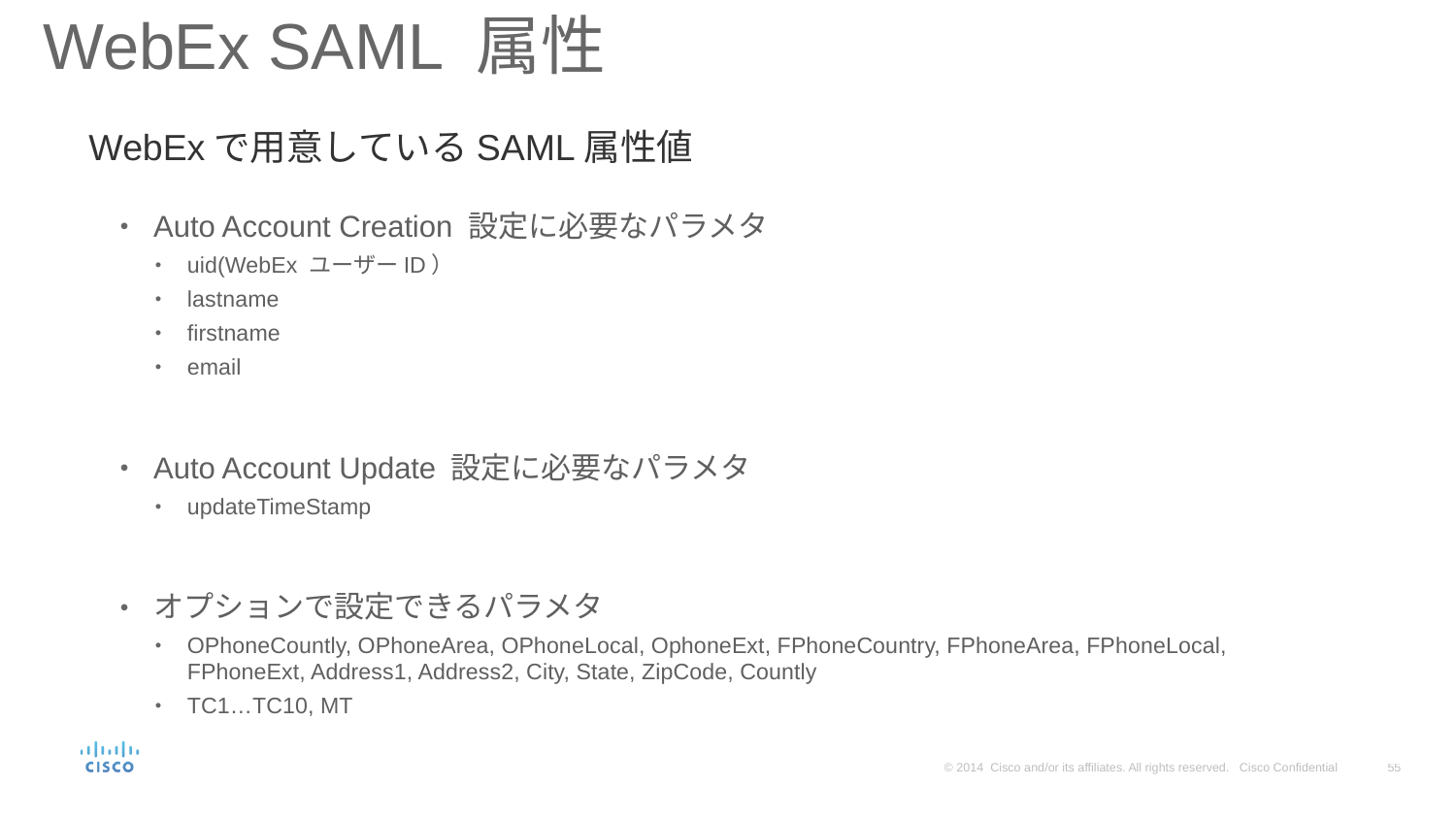

# WebEx SAML 属性
WebExで用意しているSAML属性値
Auto Account Creation 設定に必要なパラメタ
uid(WebEx ユーザーID）
lastname
firstname
email

Auto Account Update 設定に必要なパラメタ
updateTimeStamp

オプションで設定できるパラメタ
OPhoneCountly, OPhoneArea, OPhoneLocal, OphoneExt, FPhoneCountry, FPhoneArea, FPhoneLocal, FPhoneExt, Address1, Address2, City, State, ZipCode, Countly
TC1…TC10, MT